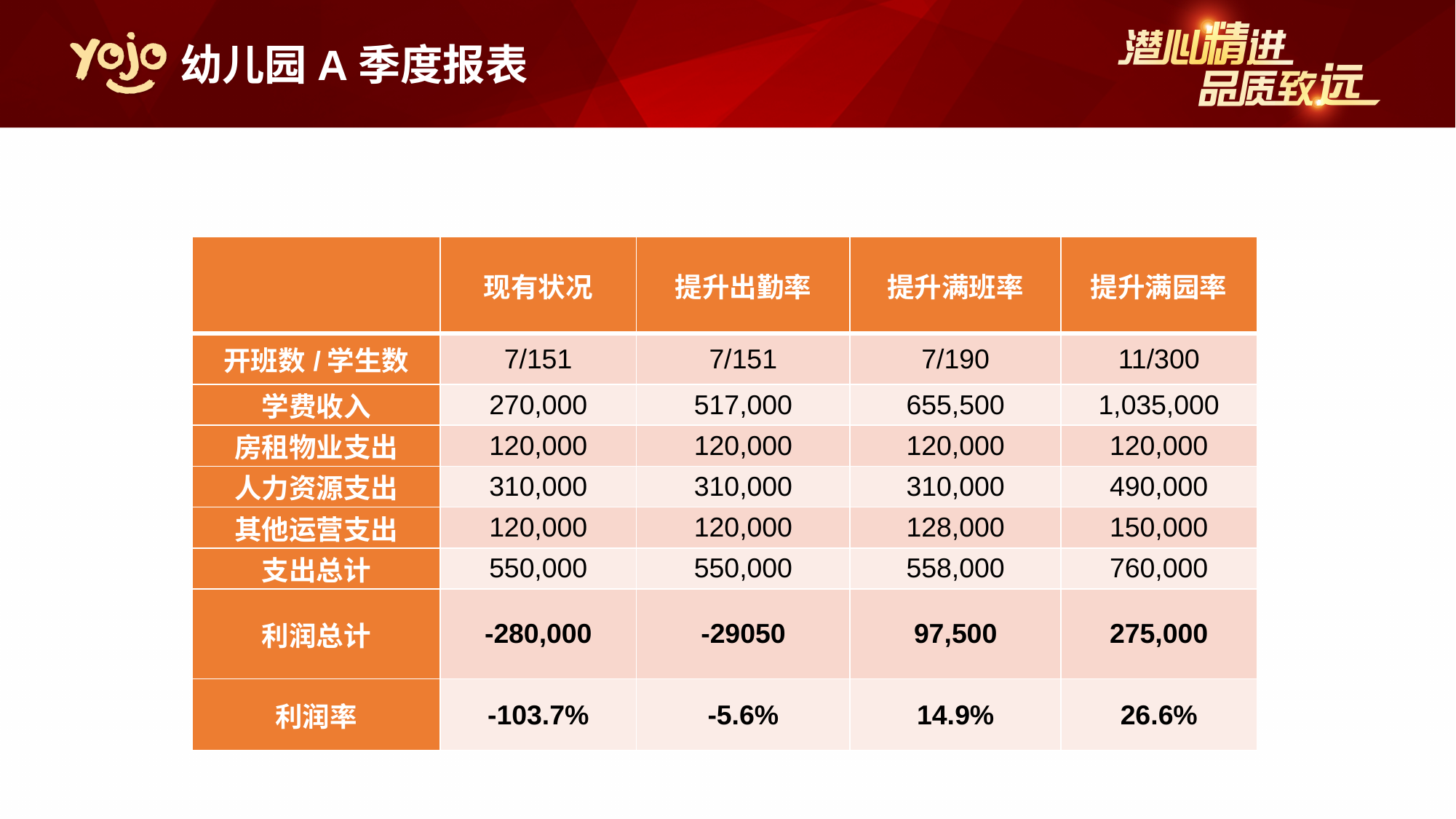

幼儿园A季度报表
|  | 现有状况 | 提升出勤率 | 提升满班率 | 提升满园率 |
| --- | --- | --- | --- | --- |
| 开班数/学生数 | 7/151 | 7/151 | 7/190 | 11/300 |
| 学费收入 | 270,000 | 517,000 | 655,500 | 1,035,000 |
| 房租物业支出 | 120,000 | 120,000 | 120,000 | 120,000 |
| 人力资源支出 | 310,000 | 310,000 | 310,000 | 490,000 |
| 其他运营支出 | 120,000 | 120,000 | 128,000 | 150,000 |
| 支出总计 | 550,000 | 550,000 | 558,000 | 760,000 |
| 利润总计 | -280,000 | -29050 | 97,500 | 275,000 |
| 利润率 | -103.7% | -5.6% | 14.9% | 26.6% |